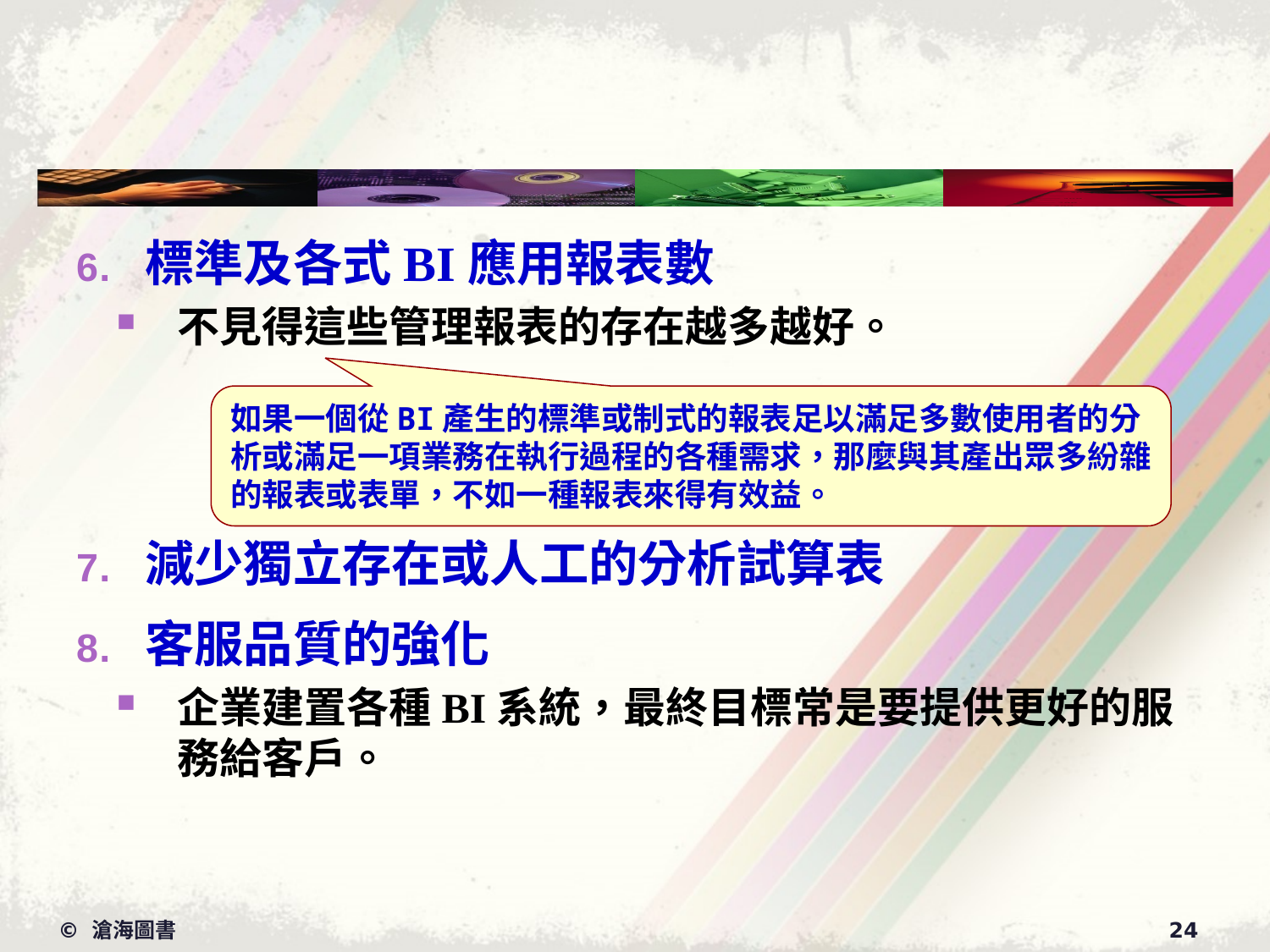

#
標準及各式BI應用報表數
不見得這些管理報表的存在越多越好。

減少獨立存在或人工的分析試算表
客服品質的強化
企業建置各種BI系統，最終目標常是要提供更好的服務給客戶。

如果一個從BI產生的標準或制式的報表足以滿足多數使用者的分析或滿足一項業務在執行過程的各種需求，那麼與其產出眾多紛雜的報表或表單，不如一種報表來得有效益。
© 滄海圖書
24